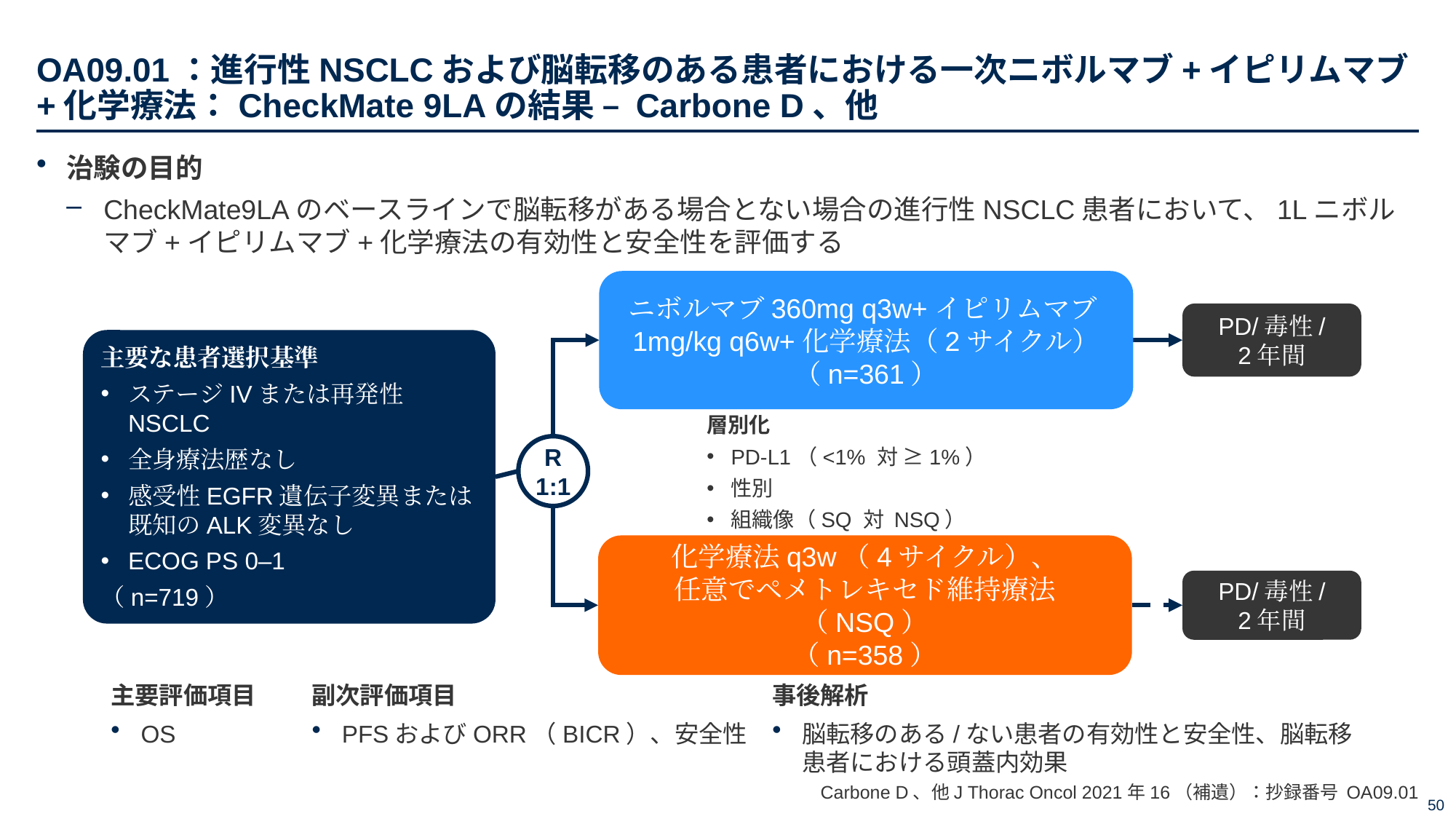

# OA09.01：進行性NSCLCおよび脳転移のある患者における一次ニボルマブ+イピリムマブ+化学療法：CheckMate 9LAの結果 – Carbone D、他
治験の目的
CheckMate9LAのベースラインで脳転移がある場合とない場合の進行性NSCLC患者において、1Lニボルマブ+イピリムマブ+化学療法の有効性と安全性を評価する

ニボルマブ360mg q3w+イピリムマブ1mg/kg q6w+化学療法（2サイクル）
（n=361）
PD/毒性/
2年間
主要な患者選択基準
ステージIVまたは再発性NSCLC
全身療法歴なし
感受性EGFR遺伝子変異または既知のALK変異なし
ECOG PS 0–1
（n=719）
層別化
PD-L1（<1% 対 ≥1%）
性別
組織像（SQ 対 NSQ）
R
1:1
化学療法q3w（4サイクル）、
任意でペメトレキセド維持療法（NSQ）
（n=358）
PD/毒性/
2年間
主要評価項目
OS
副次評価項目
PFSおよびORR（BICR）、安全性
事後解析
脳転移のある/ない患者の有効性と安全性、脳転移患者における頭蓋内効果
Carbone D、他J Thorac Oncol 2021年16（補遺）：抄録番号 OA09.01